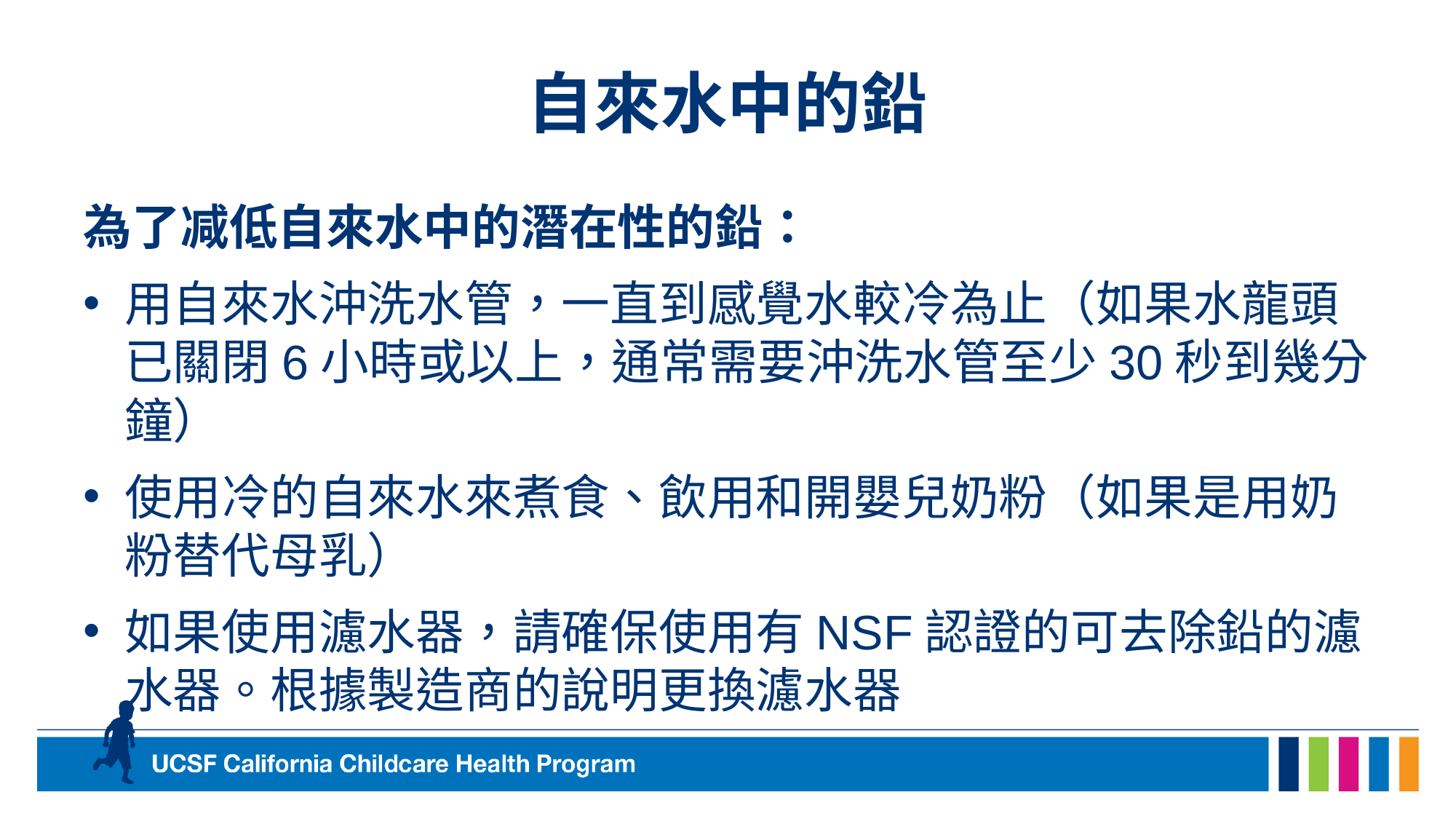

# 自來水中的鉛
為了减低自來水中的潛在性的鉛：
用自來水沖洗水管，一直到感覺水較冷為止（如果水龍頭已關閉6小時或以上，通常需要沖洗水管至少30秒到幾分鐘）
使用冷的自來水來煮食、飲用和開嬰兒奶粉（如果是用奶粉替代母乳）
如果使用濾水器，請確保使用有NSF認證的可去除鉛的濾水器。根據製造商的說明更換濾水器